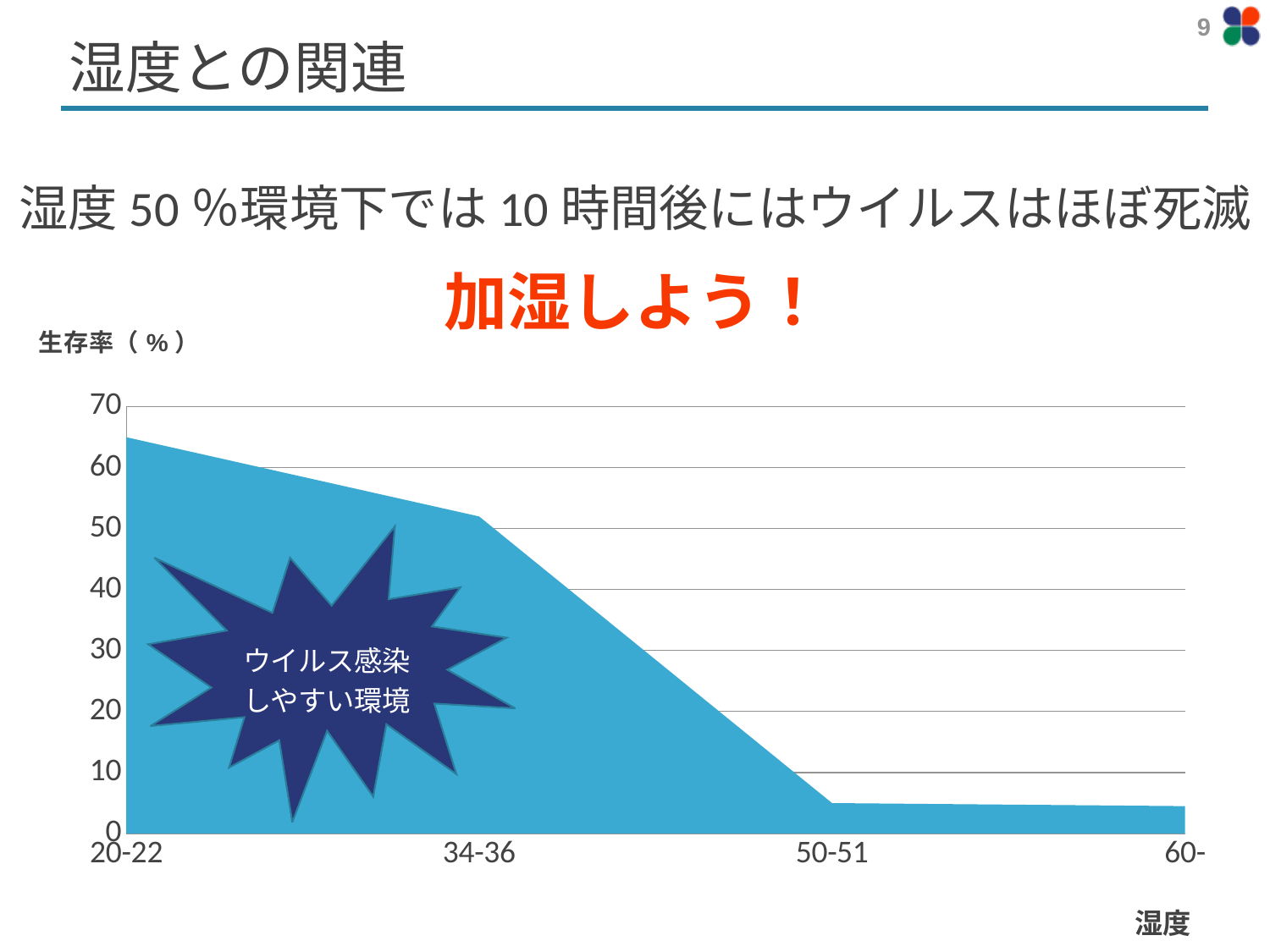

# 湿度との関連
9
湿度50％環境下では10時間後にはウイルスはほぼ死滅
加湿しよう！

### Chart: 生存率（%）

| Category | 生存率（%） |
|---|---|
| 20-22 | 65.0 |
| 34-36 | 52.0 |
| 50-51 | 5.0 |
| 60- | 4.5 |
湿度